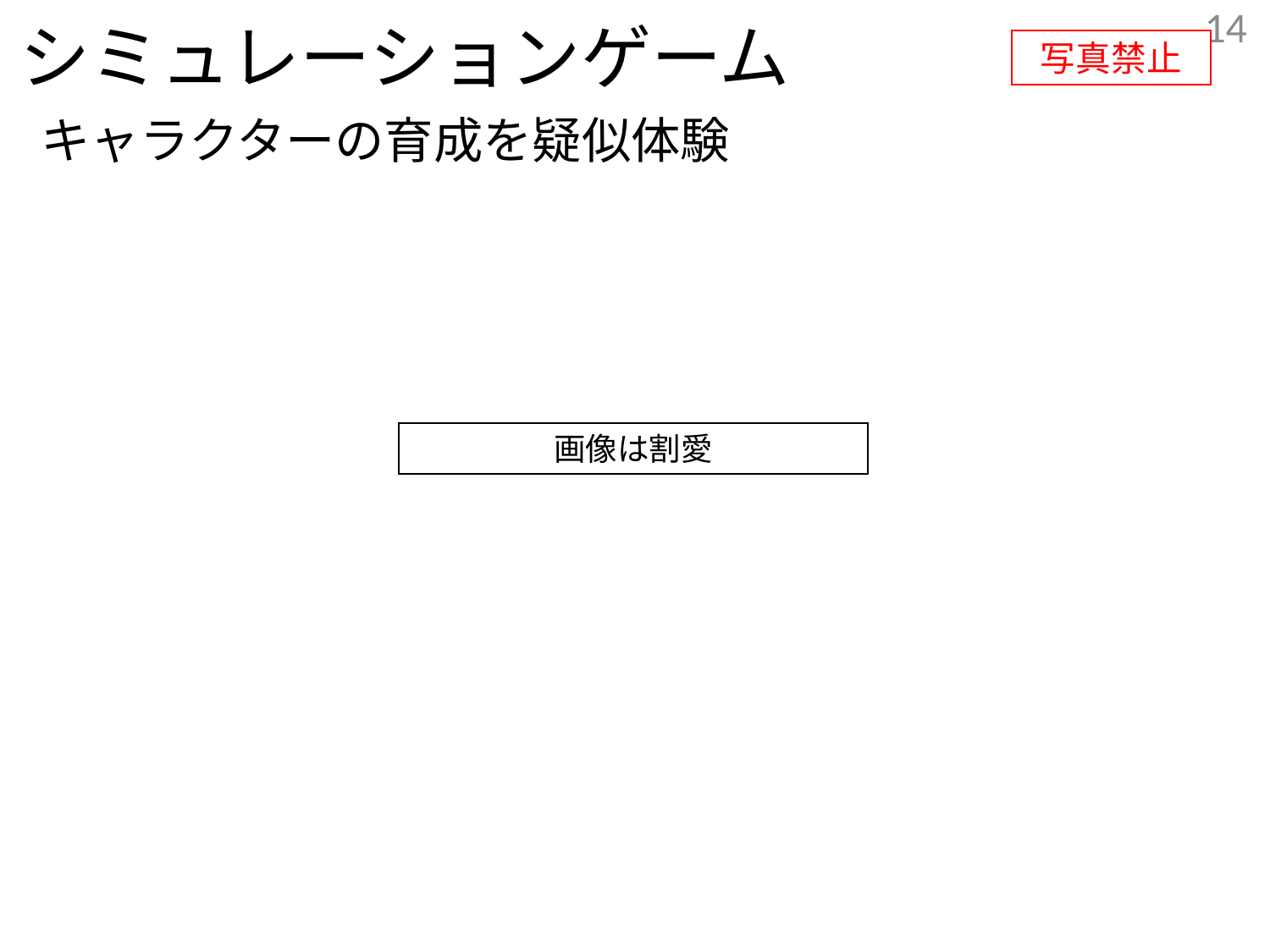

14
シミュレーションゲーム
写真禁止
キャラクターの育成を疑似体験
画像は割愛